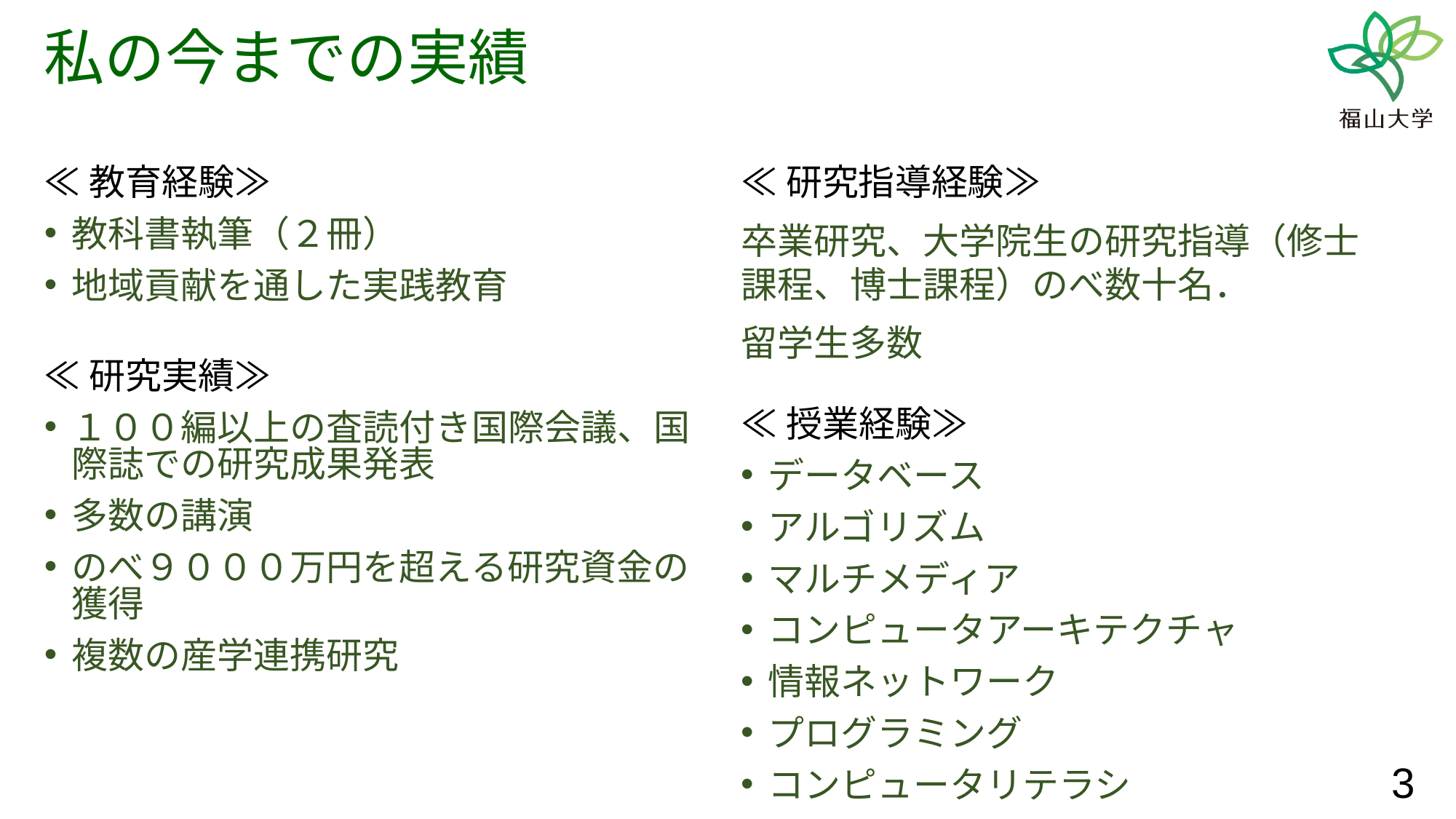

# 私の今までの実績
≪教育経験≫
教科書執筆（２冊）
地域貢献を通した実践教育

≪研究指導経験≫
卒業研究、大学院生の研究指導（修士課程、博士課程）のべ数十名．
留学生多数
≪研究実績≫
１００編以上の査読付き国際会議、国際誌での研究成果発表
多数の講演
のべ９０００万円を超える研究資金の獲得
複数の産学連携研究

≪授業経験≫
データベース
アルゴリズム
マルチメディア
コンピュータアーキテクチャ
情報ネットワーク
プログラミング
コンピュータリテラシ
3